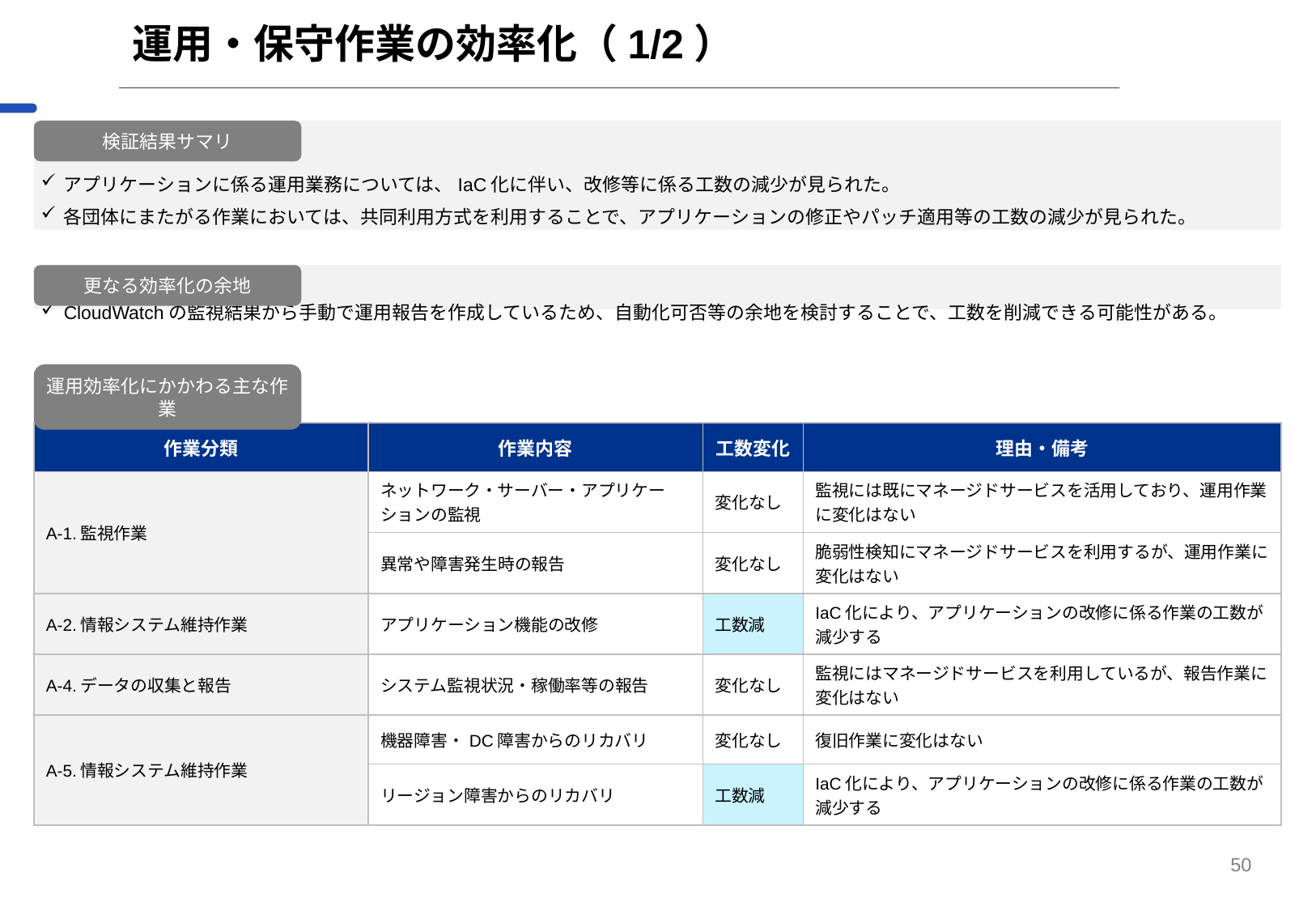

# 運用・保守作業の効率化（1/2）
アプリケーションに係る運用業務については、IaC化に伴い、改修等に係る工数の減少が見られた。
各団体にまたがる作業においては、共同利用方式を利用することで、アプリケーションの修正やパッチ適用等の工数の減少が見られた。
検証結果サマリ
CloudWatchの監視結果から手動で運用報告を作成しているため、自動化可否等の余地を検討することで、工数を削減できる可能性がある。
更なる効率化の余地
運用効率化にかかわる主な作業
| 作業分類 | 作業内容 | 工数変化 | 理由・備考 |
| --- | --- | --- | --- |
| A-1.監視作業 | ネットワーク・サーバー・アプリケーションの監視 | 変化なし | 監視には既にマネージドサービスを活用しており、運用作業に変化はない |
|  | 異常や障害発生時の報告 | 変化なし | 脆弱性検知にマネージドサービスを利用するが、運用作業に変化はない |
| A-2.情報システム維持作業 | アプリケーション機能の改修 | 工数減 | IaC化により、アプリケーションの改修に係る作業の工数が減少する |
| A-4.データの収集と報告 | システム監視状況・稼働率等の報告 | 変化なし | 監視にはマネージドサービスを利用しているが、報告作業に変化はない |
| A-5.情報システム維持作業 | 機器障害・DC障害からのリカバリ | 変化なし | 復旧作業に変化はない |
| A-5.情報システム維持作業 | リージョン障害からのリカバリ | 工数減 | IaC化により、アプリケーションの改修に係る作業の工数が減少する |
50